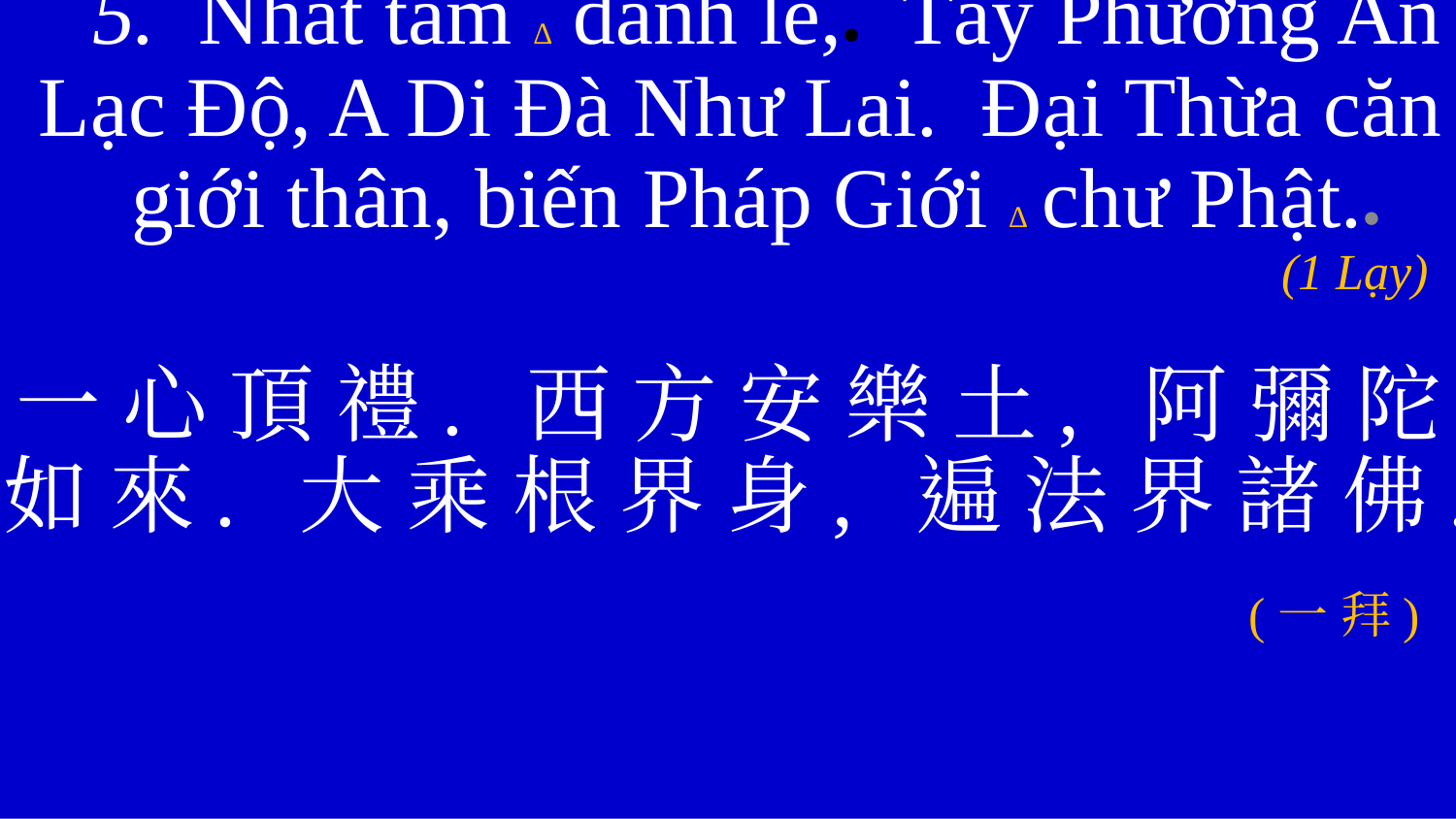

5.  Nhất tâm ∆ đảnh lễ,●  Tây Phương An Lạc Độ, A Di Đà Như Lai.  Đại Thừa căn giới thân, biến Pháp Giới ∆  chư Phật.●							 		(1 Lạy)

一 心 頂 禮.  西 方 安 樂 土,  阿 彌 陀 如 來.  大 乘 根 界 身,  遍 法 界 諸 佛.
 (一 拜)